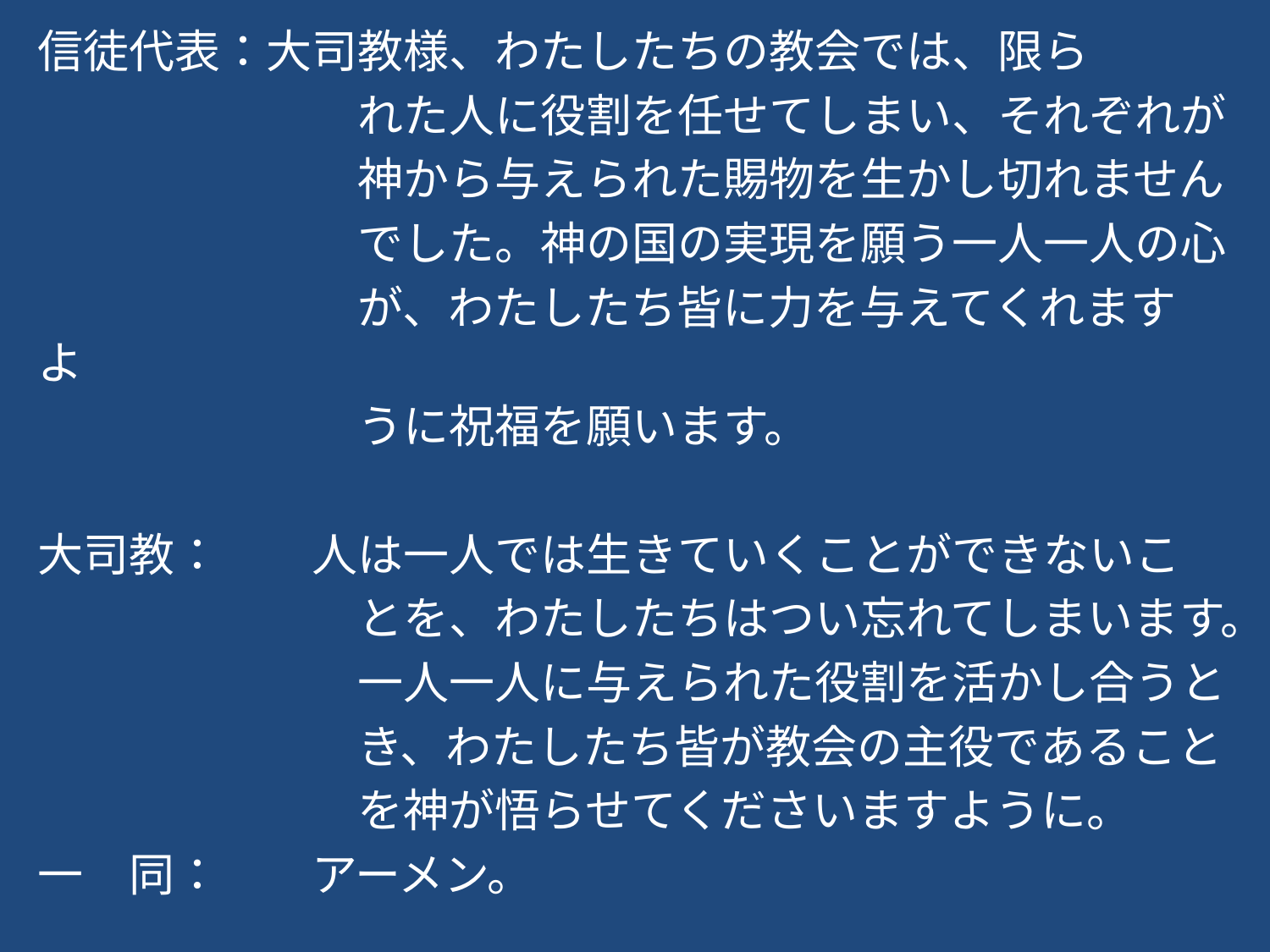

信徒代表：大司教様、わたしたちの教会では、限ら
　　　　　　　れた人に役割を任せてしまい、それぞれが
　　　　　　　神から与えられた賜物を生かし切れません
　　　　　　　でした。神の国の実現を願う一人一人の心
　　　　　　　が、わたしたち皆に力を与えてくれます　よ
　　　　　　　うに祝福を願います。

大司教：　　人は一人では生きていくことができないこ
　　　　　　　とを、わたしたちはつい忘れてしまいます。
　　　　　　　一人一人に与えられた役割を活かし合うと
　　　　　　　き、わたしたち皆が教会の主役であること
　　　　　　　を神が悟らせてくださいますように。
一　同：　　アーメン。

#